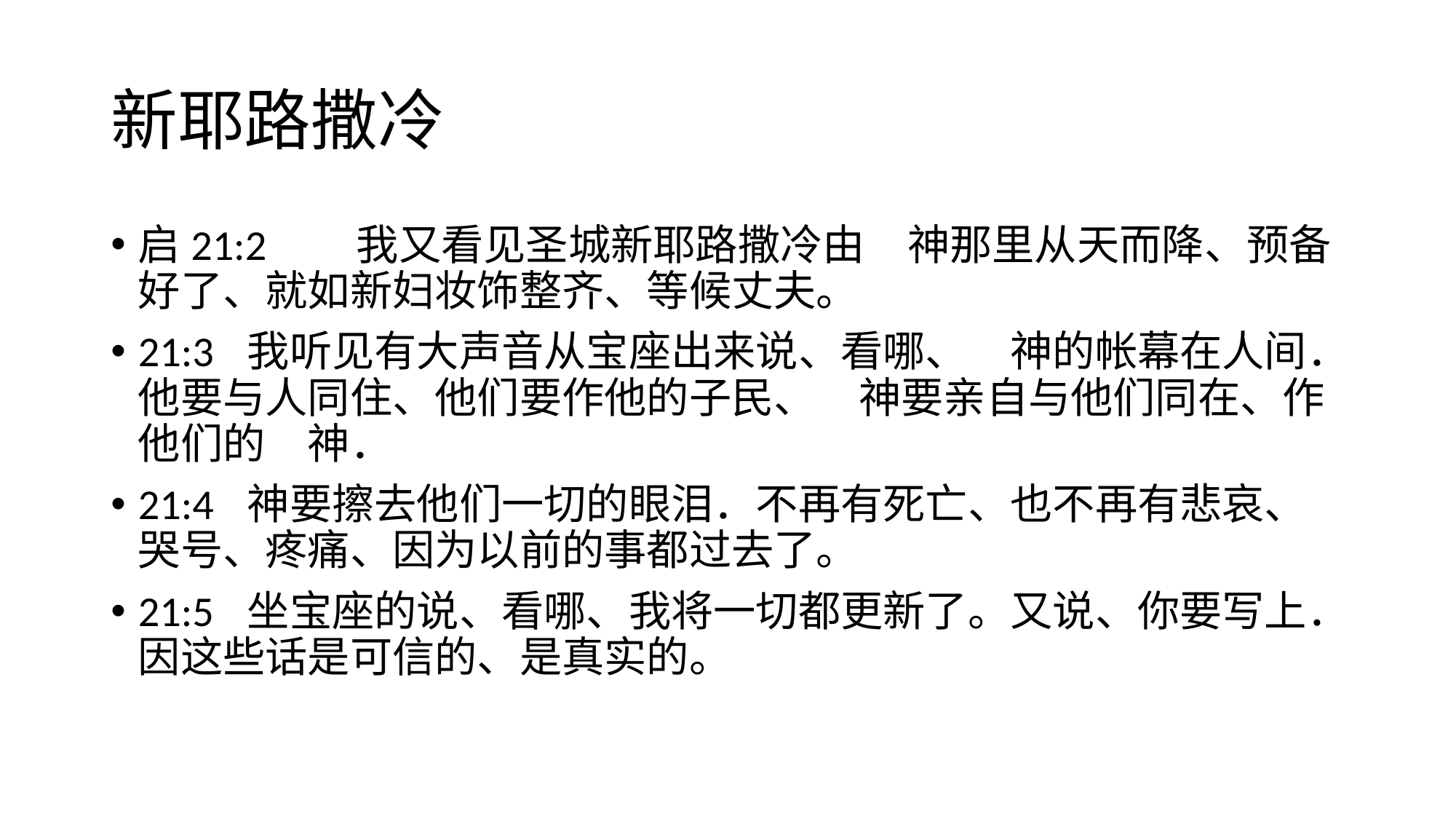

# 新耶路撒冷
启21:2	我又看见圣城新耶路撒冷由　神那里从天而降、预备好了、就如新妇妆饰整齐、等候丈夫。
21:3	我听见有大声音从宝座出来说、看哪、　神的帐幕在人间．他要与人同住、他们要作他的子民、　神要亲自与他们同在、作他们的　神．
21:4	神要擦去他们一切的眼泪．不再有死亡、也不再有悲哀、哭号、疼痛、因为以前的事都过去了。
21:5	坐宝座的说、看哪、我将一切都更新了。又说、你要写上．因这些话是可信的、是真实的。